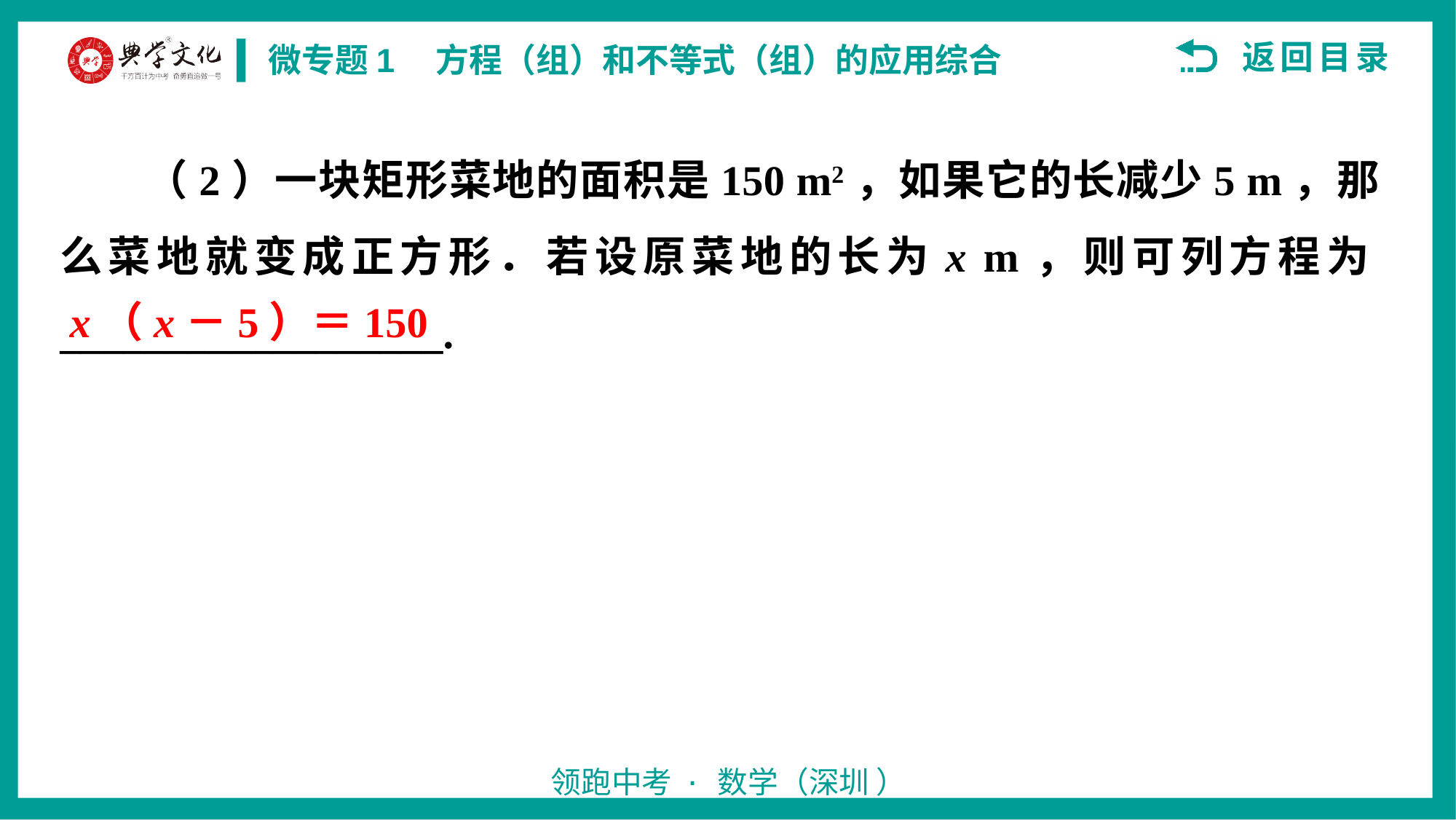

（2）一块矩形菜地的面积是150 m2，如果它的长减少5 m，那么菜地就变成正方形．若设原菜地的长为x m，则可列方程为__________________.
x（x－5）＝150